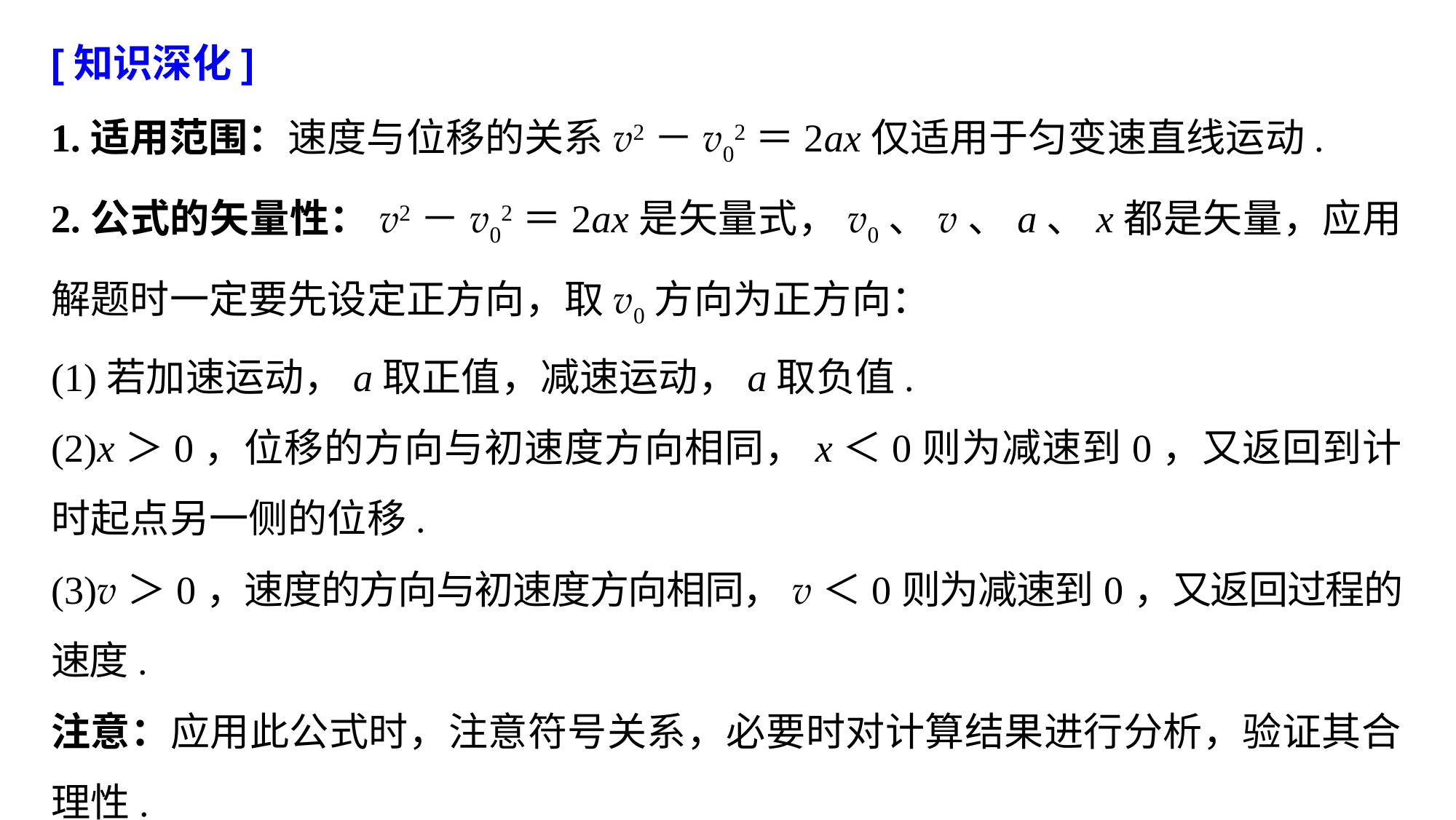

[知识深化]
1.适用范围：速度与位移的关系v2－v02＝2ax仅适用于匀变速直线运动.
2.公式的矢量性：v2－v02＝2ax是矢量式，v0、v、a、x都是矢量，应用解题时一定要先设定正方向，取v0方向为正方向：
(1)若加速运动，a取正值，减速运动，a取负值.
(2)x＞0，位移的方向与初速度方向相同，x＜0则为减速到0，又返回到计时起点另一侧的位移.
(3)v＞0，速度的方向与初速度方向相同，v＜0则为减速到0，又返回过程的速度.
注意：应用此公式时，注意符号关系，必要时对计算结果进行分析，验证其合理性.
3.公式的特点：不涉及时间，v0、v、a、x中已知三个量可求第四个量.